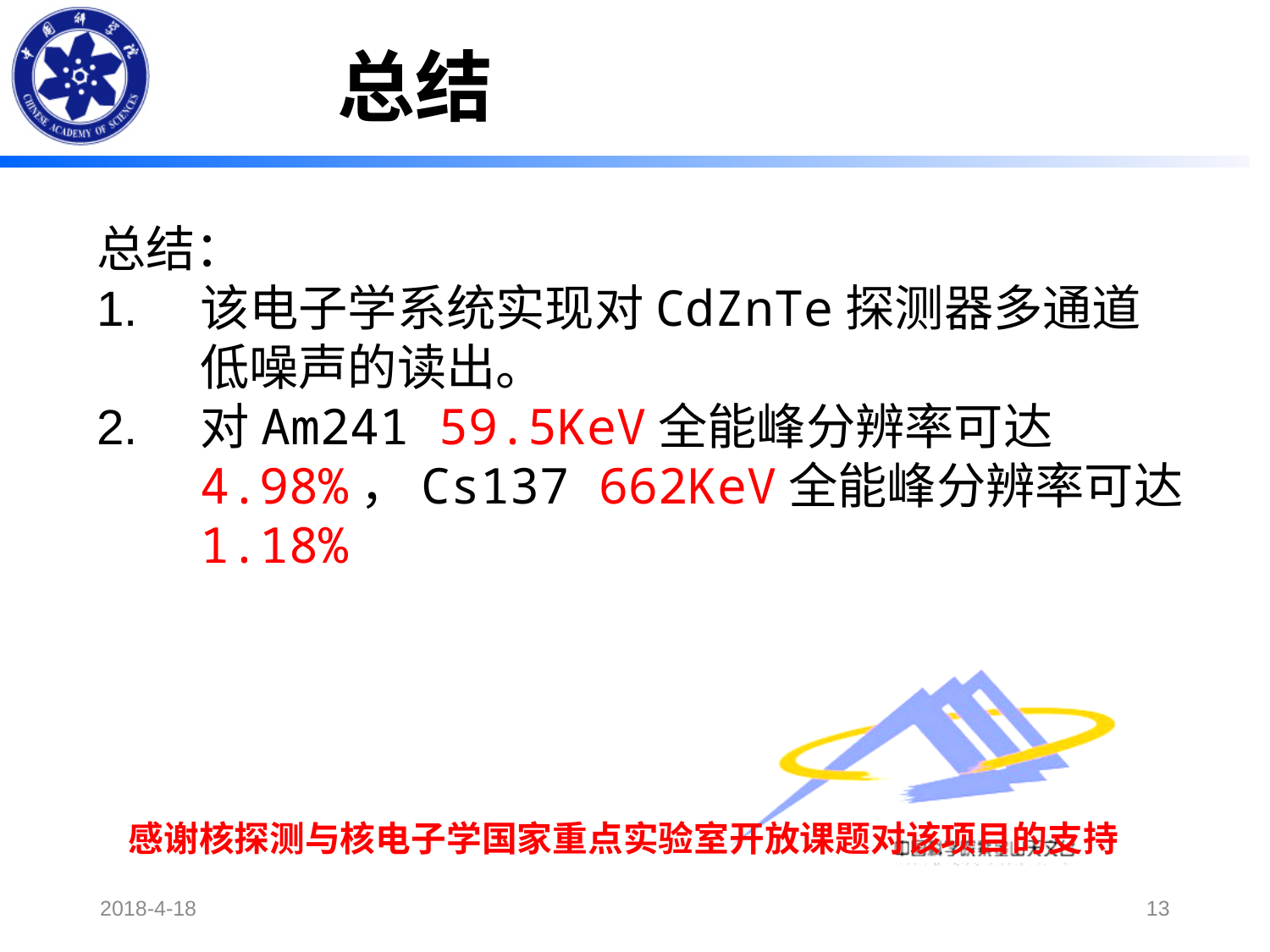

总结
总结：
该电子学系统实现对CdZnTe探测器多通道低噪声的读出。
对Am241 59.5KeV全能峰分辨率可达4.98%，Cs137 662KeV全能峰分辨率可达1.18%

感谢核探测与核电子学国家重点实验室开放课题对该项目的支持
2018-4-18
13